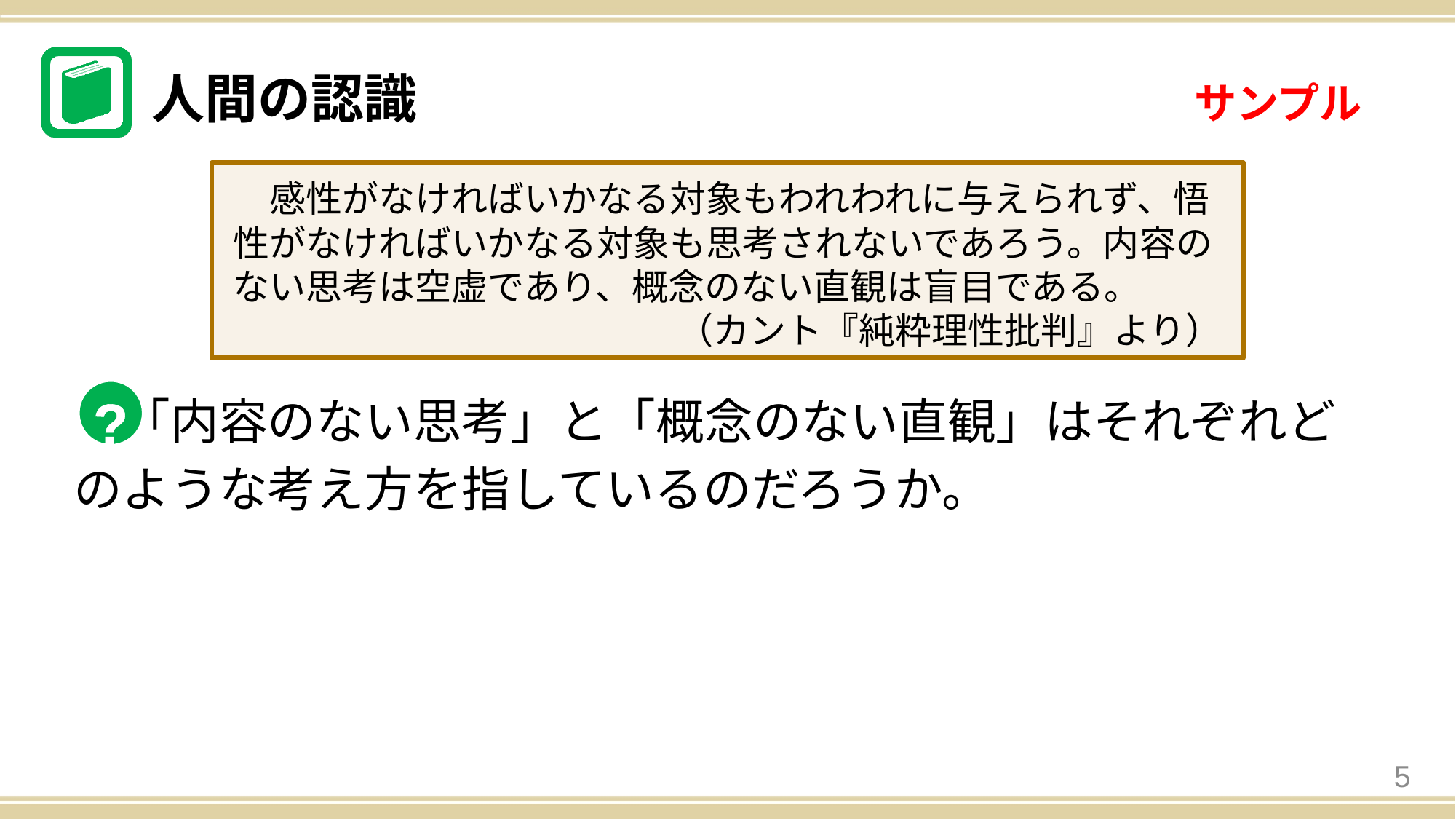

人間の認識
　感性がなければいかなる対象もわれわれに与えられず、悟性がなければいかなる対象も思考されないであろう。内容のない思考は空虚であり、概念のない直観は盲目である。
（カント『純粋理性批判』より）
　「内容のない思考」と「概念のない直観」はそれぞれどのような考え方を指しているのだろうか。
?